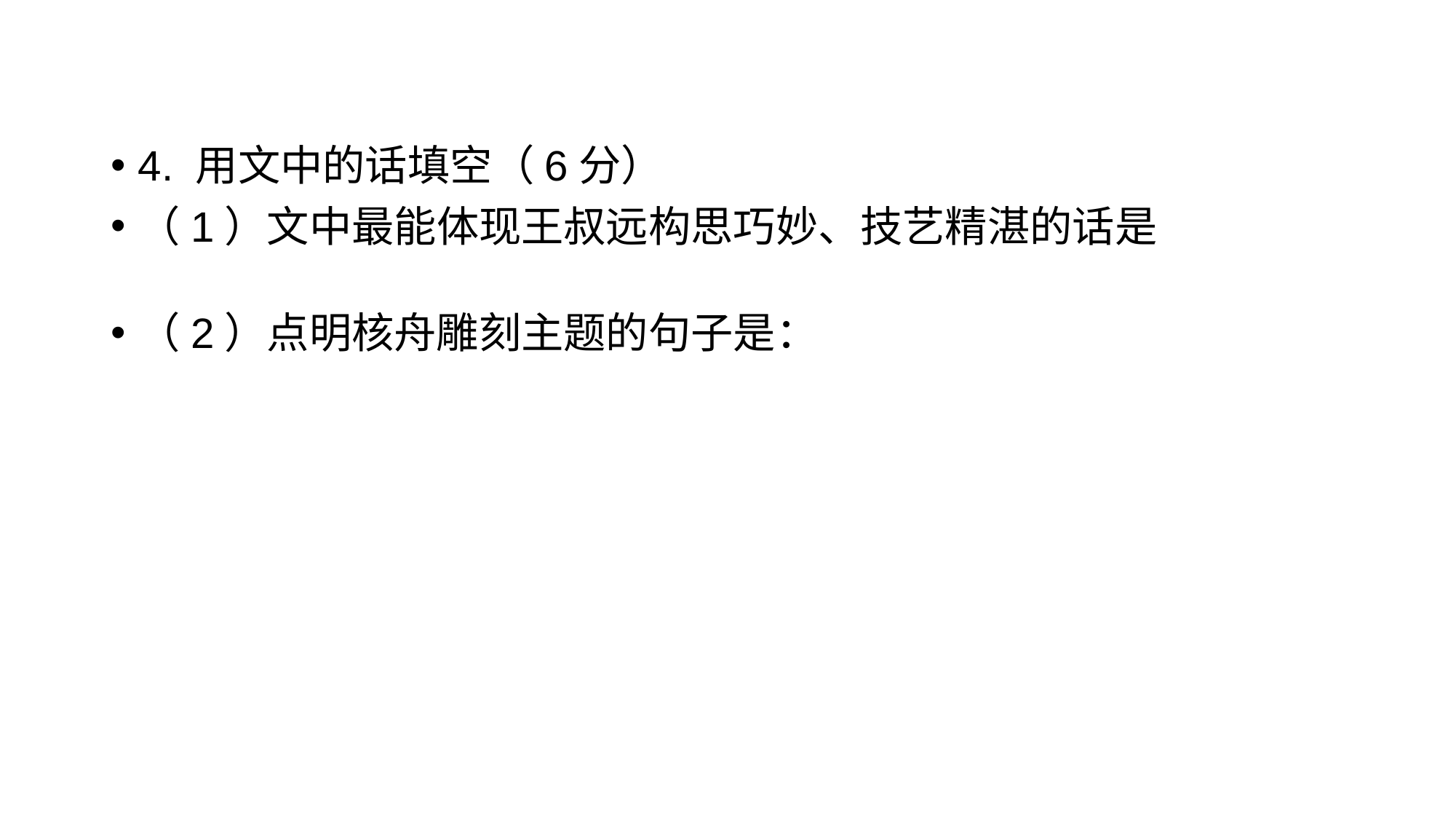

#
4. 用文中的话填空（6分）
（1）文中最能体现王叔远构思巧妙、技艺精湛的话是
（2）点明核舟雕刻主题的句子是：